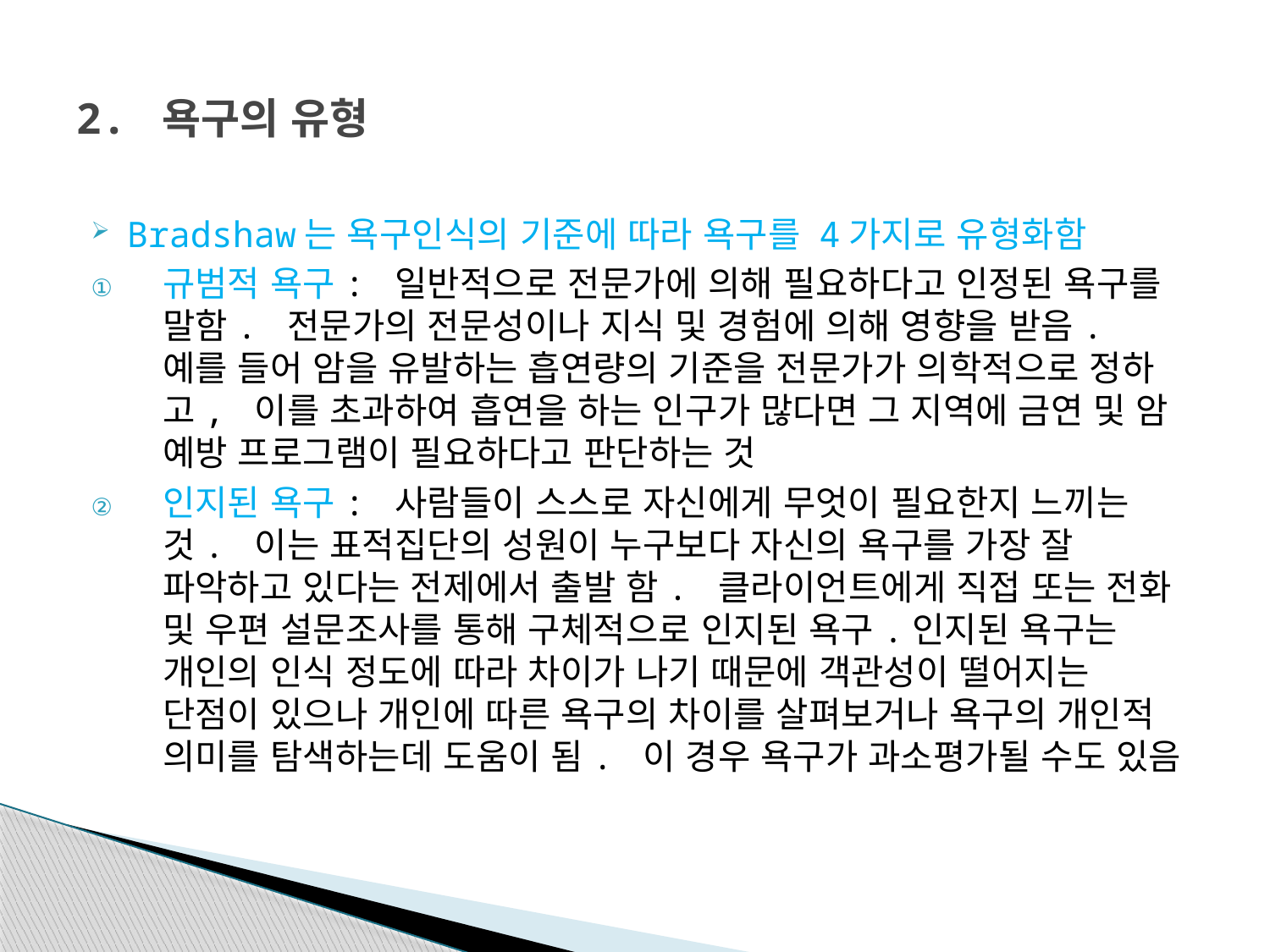

# 2. 욕구의 유형
Bradshaw는 욕구인식의 기준에 따라 욕구를 4가지로 유형화함
규범적 욕구: 일반적으로 전문가에 의해 필요하다고 인정된 욕구를 말함. 전문가의 전문성이나 지식 및 경험에 의해 영향을 받음. 예를 들어 암을 유발하는 흡연량의 기준을 전문가가 의학적으로 정하고, 이를 초과하여 흡연을 하는 인구가 많다면 그 지역에 금연 및 암 예방 프로그램이 필요하다고 판단하는 것
인지된 욕구: 사람들이 스스로 자신에게 무엇이 필요한지 느끼는 것. 이는 표적집단의 성원이 누구보다 자신의 욕구를 가장 잘 파악하고 있다는 전제에서 출발 함. 클라이언트에게 직접 또는 전화 및 우편 설문조사를 통해 구체적으로 인지된 욕구.인지된 욕구는 개인의 인식 정도에 따라 차이가 나기 때문에 객관성이 떨어지는 단점이 있으나 개인에 따른 욕구의 차이를 살펴보거나 욕구의 개인적 의미를 탐색하는데 도움이 됨. 이 경우 욕구가 과소평가될 수도 있음